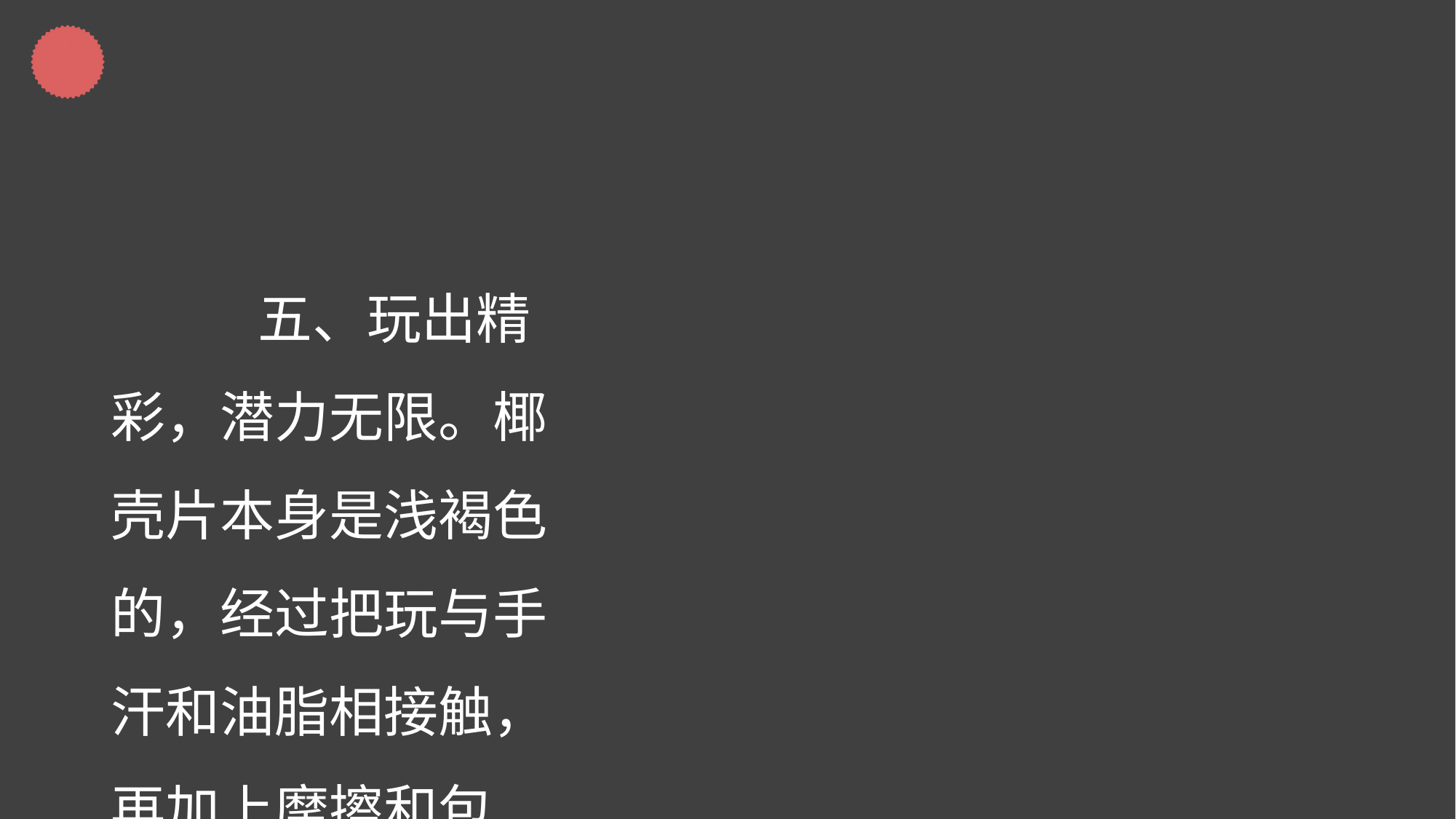

五、玩出精彩，潜力无限。椰壳片本身是浅褐色的，经过把玩与手汗和油脂相接触，再加上摩擦和包浆，慢慢的就会变成黑棕色且略带紫红，有点老紫檀包浆后的那种醇厚感觉，特别是在光线的映衬下非常光亮通透，十分美丽。